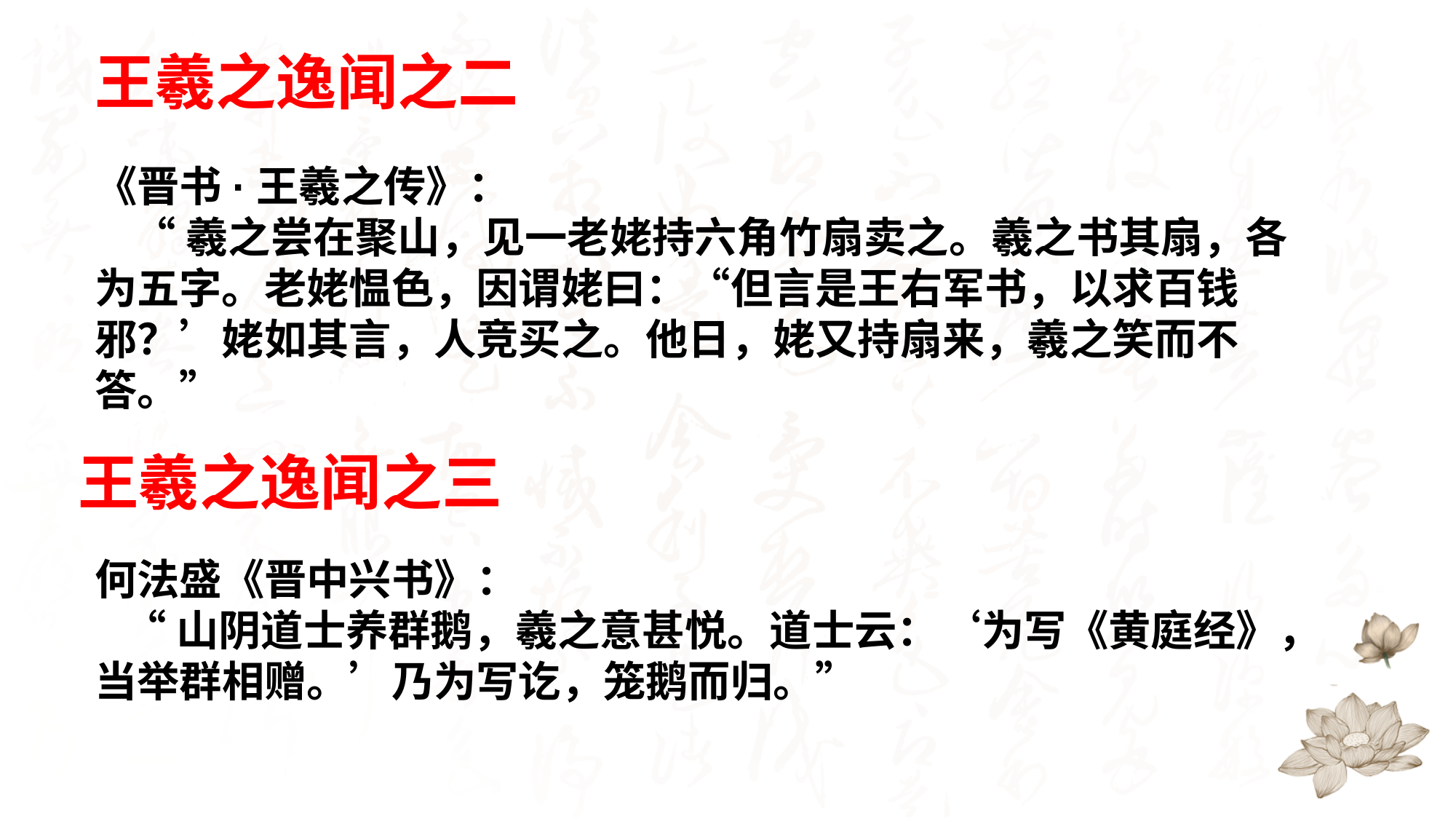

王羲之逸闻之二
《晋书·王羲之传》：
    “羲之尝在聚山，见一老姥持六角竹扇卖之。羲之书其扇，各为五字。老姥愠色，因谓姥曰：“但言是王右军书，以求百钱邪？’姥如其言，人竞买之。他日，姥又持扇来，羲之笑而不答。”
王羲之逸闻之三
何法盛《晋中兴书》：
   “山阴道士养群鹅，羲之意甚悦。道士云：‘为写《黄庭经》，当举群相赠。’乃为写讫，笼鹅而归。”